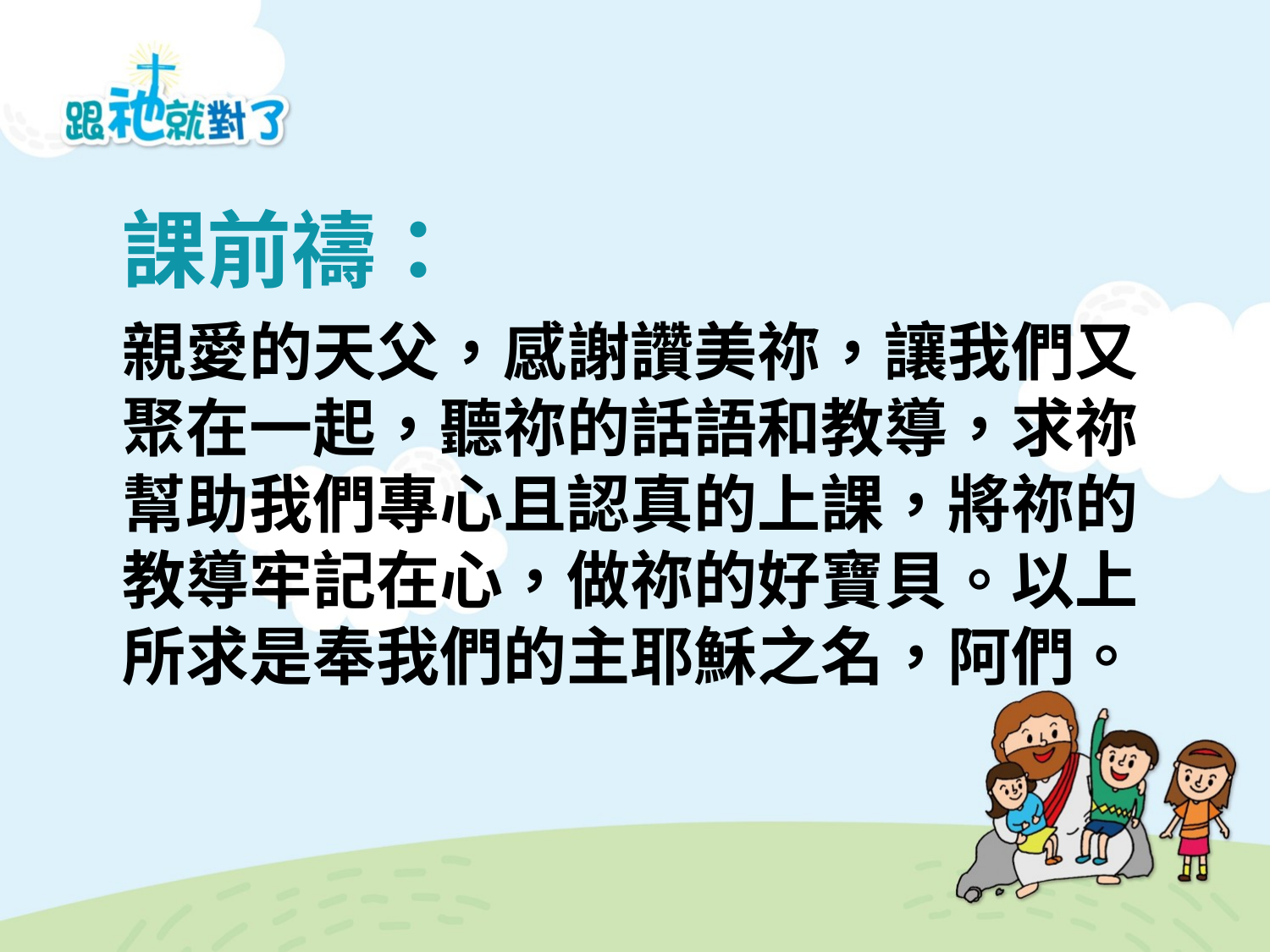

課前禱：
親愛的天父，感謝讚美祢，讓我們又聚在一起，聽祢的話語和教導，求祢幫助我們專心且認真的上課，將祢的教導牢記在心，做祢的好寶貝。以上所求是奉我們的主耶穌之名，阿們。